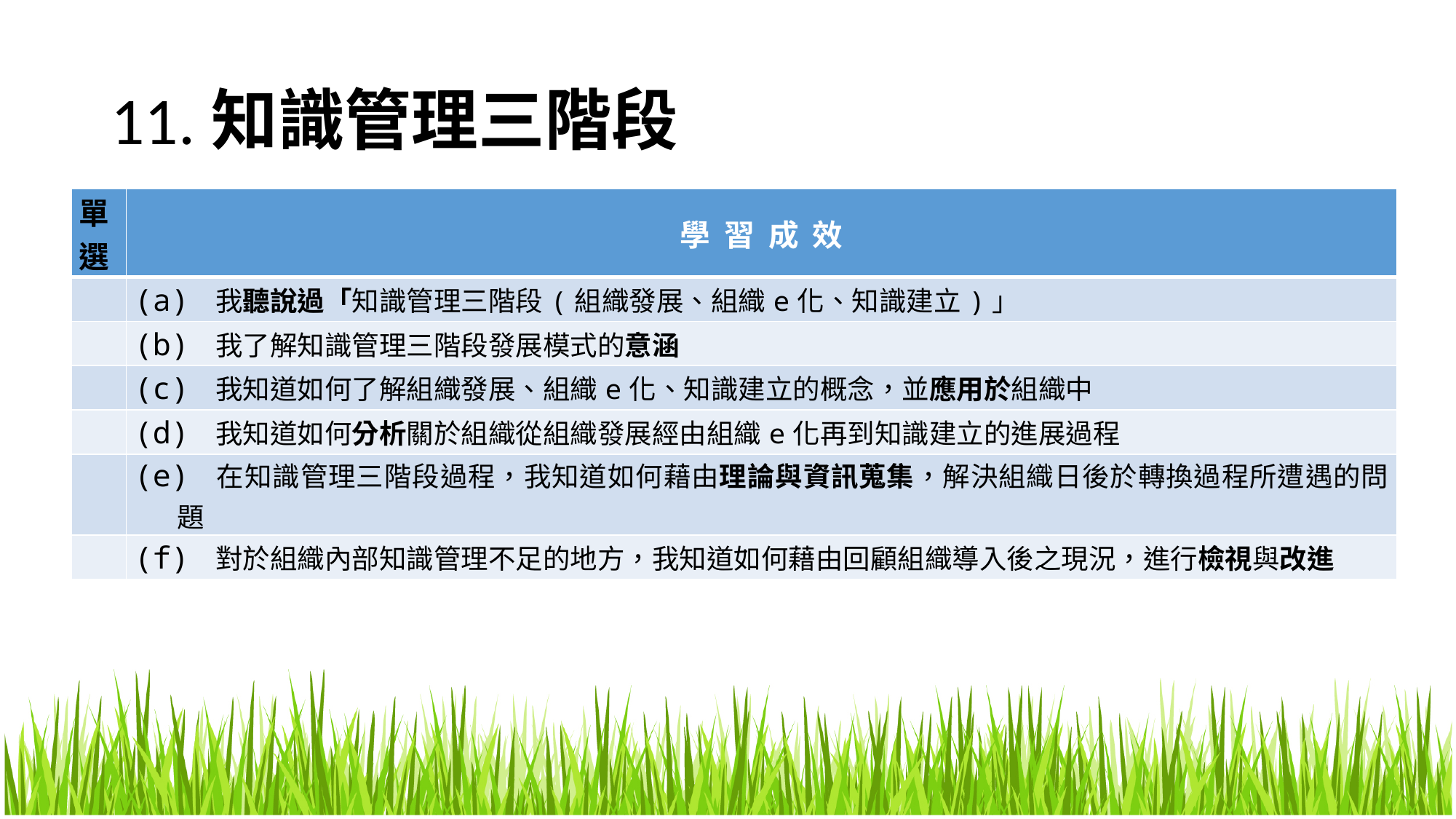

# 11.知識管理三階段
| 單選 | 學 習 成 效 |
| --- | --- |
|  | (a) 我聽說過「知識管理三階段(組織發展、組織e化、知識建立)」 |
|  | (b) 我了解知識管理三階段發展模式的意涵 |
|  | (c) 我知道如何了解組織發展、組織e化、知識建立的概念，並應用於組織中 |
|  | (d) 我知道如何分析關於組織從組織發展經由組織e化再到知識建立的進展過程 |
|  | (e) 在知識管理三階段過程，我知道如何藉由理論與資訊蒐集，解決組織日後於轉換過程所遭遇的問題 |
|  | (f) 對於組織內部知識管理不足的地方，我知道如何藉由回顧組織導入後之現況，進行檢視與改進 |